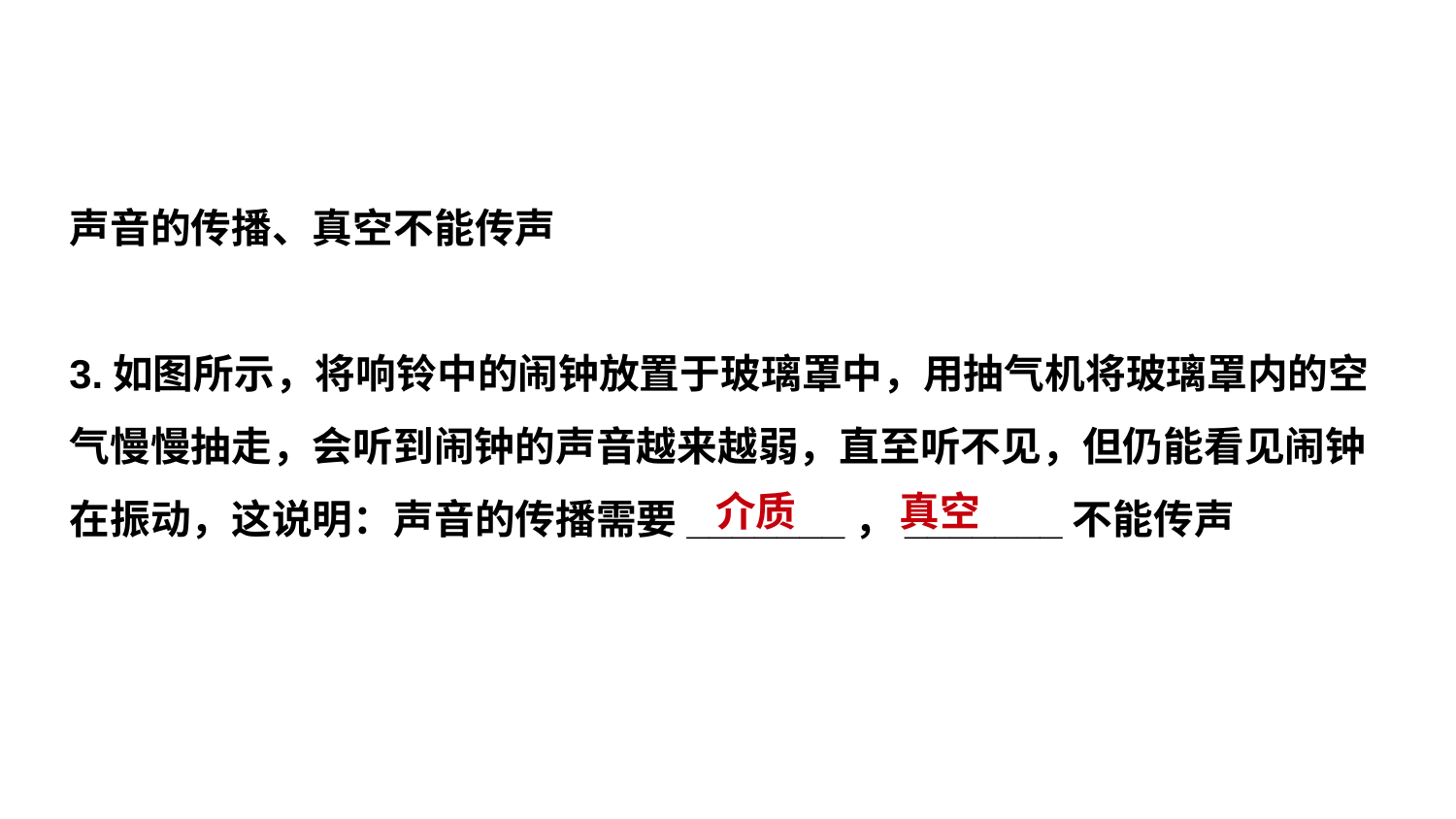

声音的传播、真空不能传声

3.如图所示，将响铃中的闹钟放置于玻璃罩中，用抽气机将玻璃罩内的空
气慢慢抽走，会听到闹钟的声音越来越弱，直至听不见，但仍能看见闹钟
在振动，这说明：声音的传播需要_______，_______不能传声
 介质
 真空